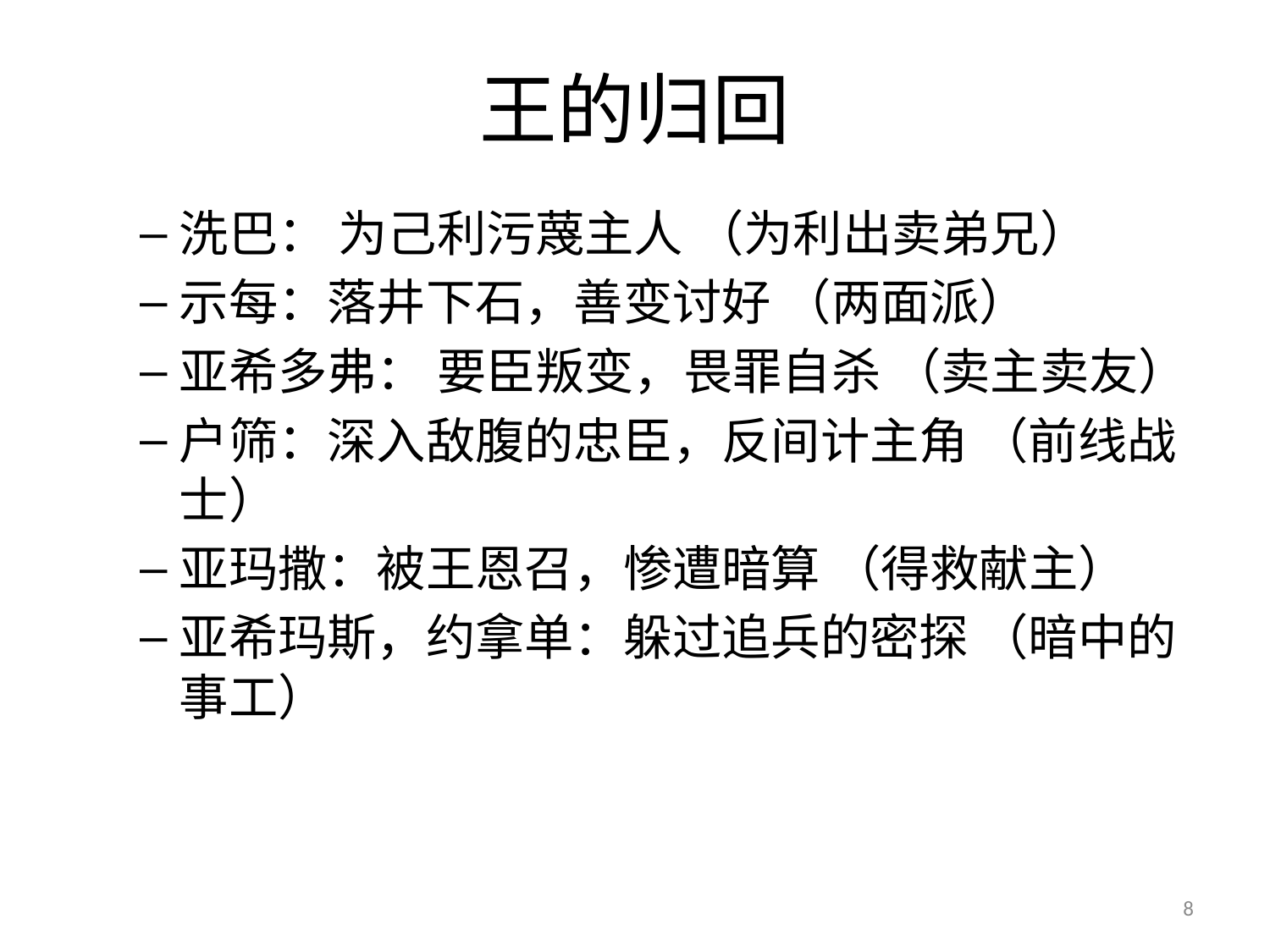

# 王的归回
洗巴： 为己利污蔑主人 （为利出卖弟兄）
示每：落井下石，善变讨好 （两面派）
亚希多弗： 要臣叛变，畏罪自杀 （卖主卖友）
户筛：深入敌腹的忠臣，反间计主角 （前线战士）
亚玛撒：被王恩召，惨遭暗算 （得救献主）
亚希玛斯，约拿单：躲过追兵的密探 （暗中的事工）
8